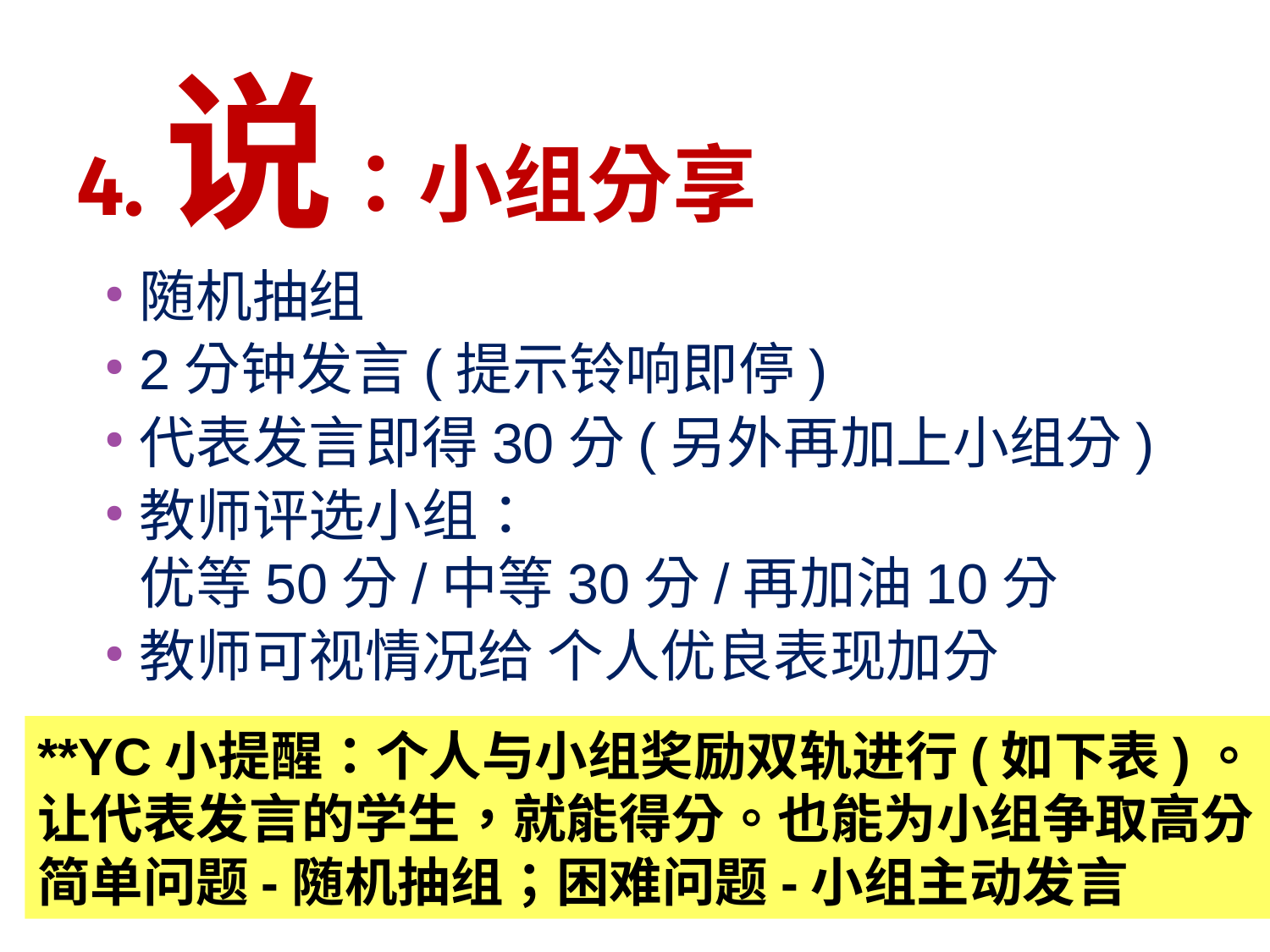

# 4.说：小组分享
随机抽组
2分钟发言(提示铃响即停)
代表发言即得30分(另外再加上小组分)
教师评选小组：
优等50分/中等30分/再加油10分
教师可视情况给 个人优良表现加分
**YC小提醒：个人与小组奖励双轨进行(如下表)。
让代表发言的学生，就能得分。也能为小组争取高分
简单问题-随机抽组；困难问题-小组主动发言